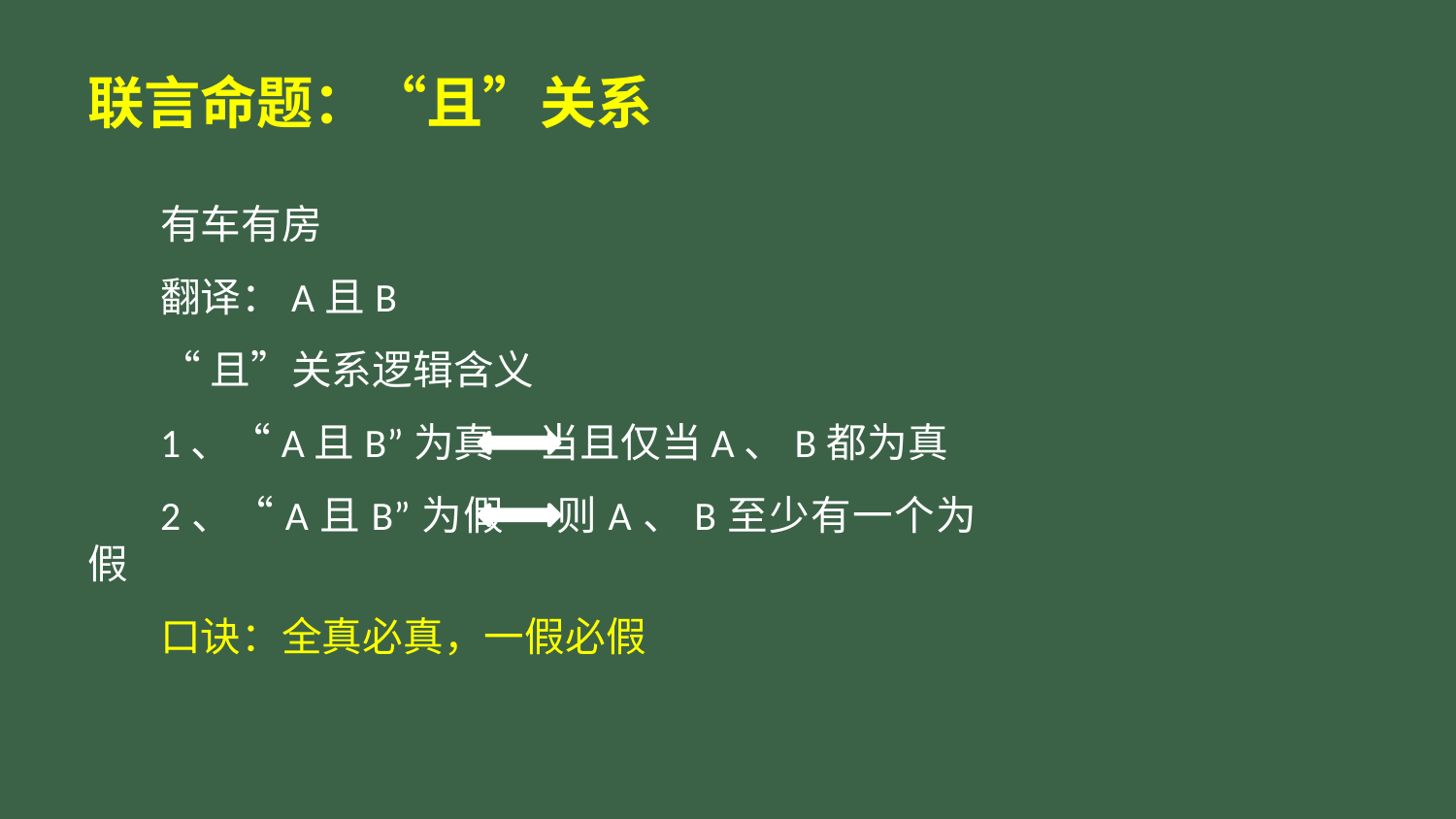

# 联言命题：“且”关系
有车有房
翻译：A且B
“且”关系逻辑含义
1、“A且B”为真     当且仅当A、B都为真
2、“A且B”为假     则A、B至少有一个为假
口诀：全真必真，一假必假